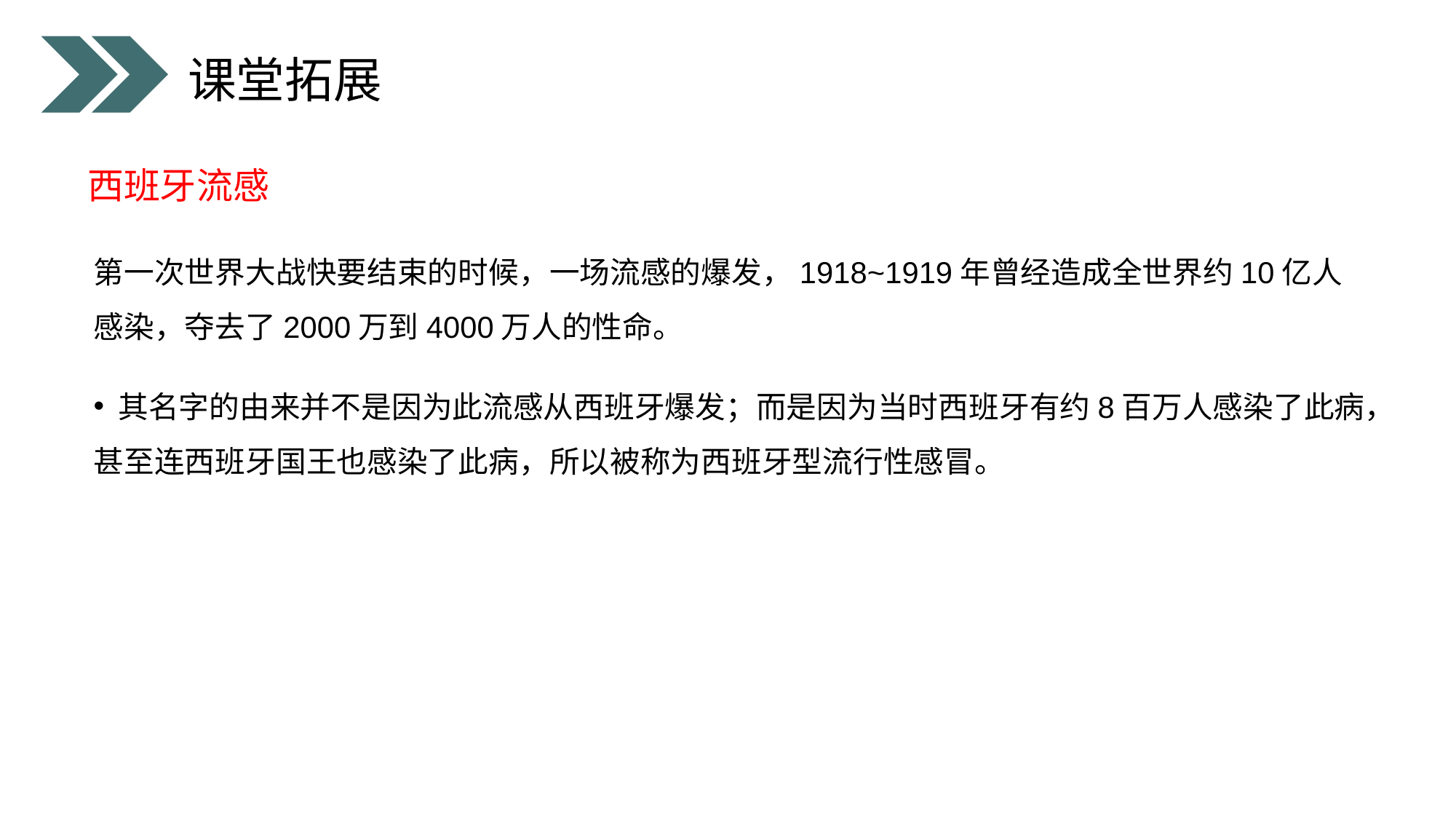

课堂拓展
西班牙流感
第一次世界大战快要结束的时候，一场流感的爆发，1918~1919年曾经造成全世界约10亿人感染，夺去了2000万到4000万人的性命。
 其名字的由来并不是因为此流感从西班牙爆发；而是因为当时西班牙有约8百万人感染了此病，甚至连西班牙国王也感染了此病，所以被称为西班牙型流行性感冒。